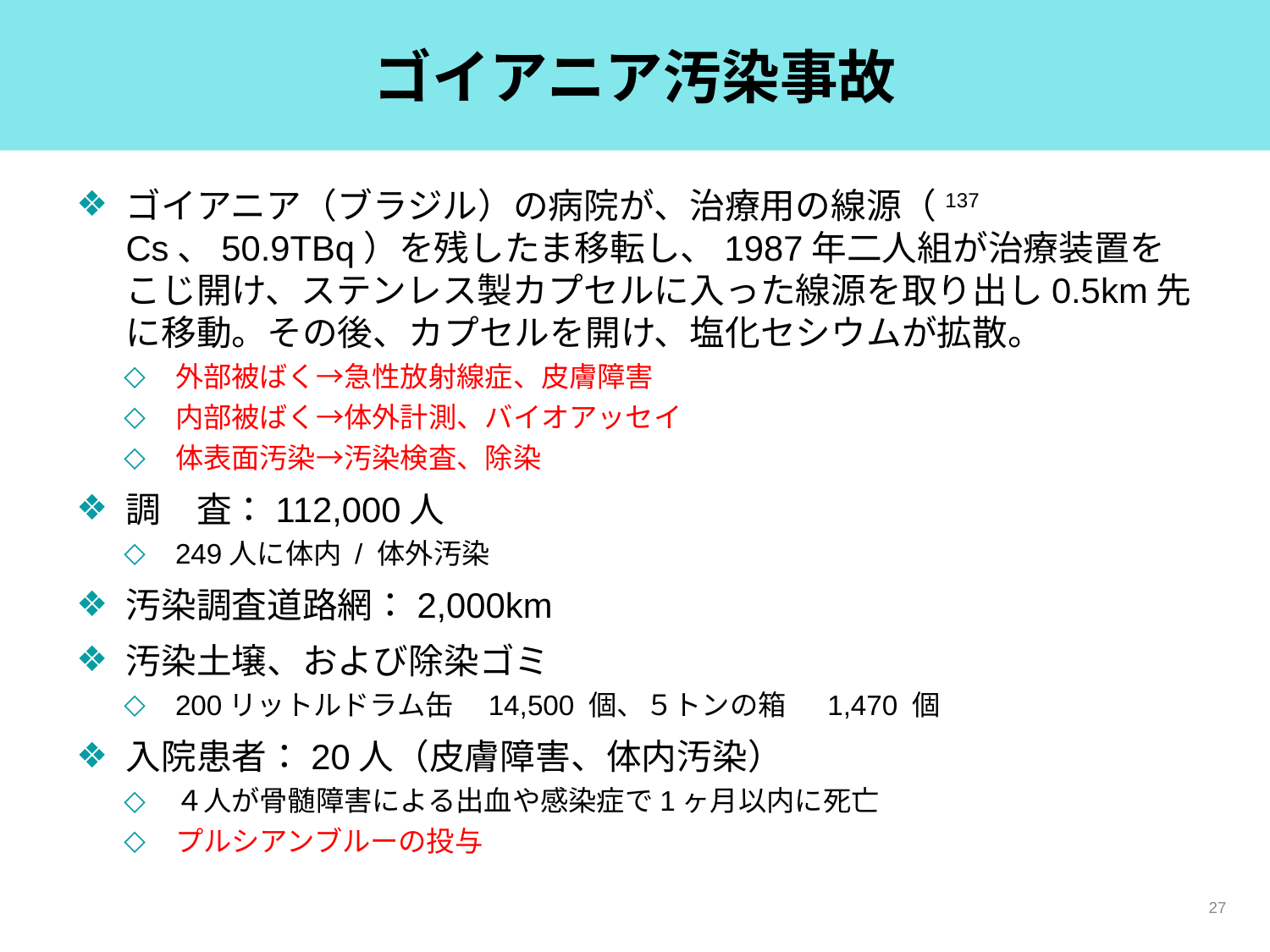

# ゴイアニア汚染事故
ゴイアニア（ブラジル）の病院が、治療用の線源（137 Cs、50.9TBq）を残したま移転し、1987年二人組が治療装置をこじ開け、ステンレス製カプセルに入った線源を取り出し0.5km先に移動。その後、カプセルを開け、塩化セシウムが拡散。
外部被ばく→急性放射線症、皮膚障害
内部被ばく→体外計測、バイオアッセイ
体表面汚染→汚染検査、除染
調　査：112,000人
249人に体内 / 体外汚染
汚染調査道路網：2,000km
汚染土壌、および除染ゴミ
200リットルドラム缶　14,500 個、５トンの箱　 1,470 個
入院患者：20人（皮膚障害、体内汚染）
４人が骨髄障害による出血や感染症で1ヶ月以内に死亡
プルシアンブルーの投与
27